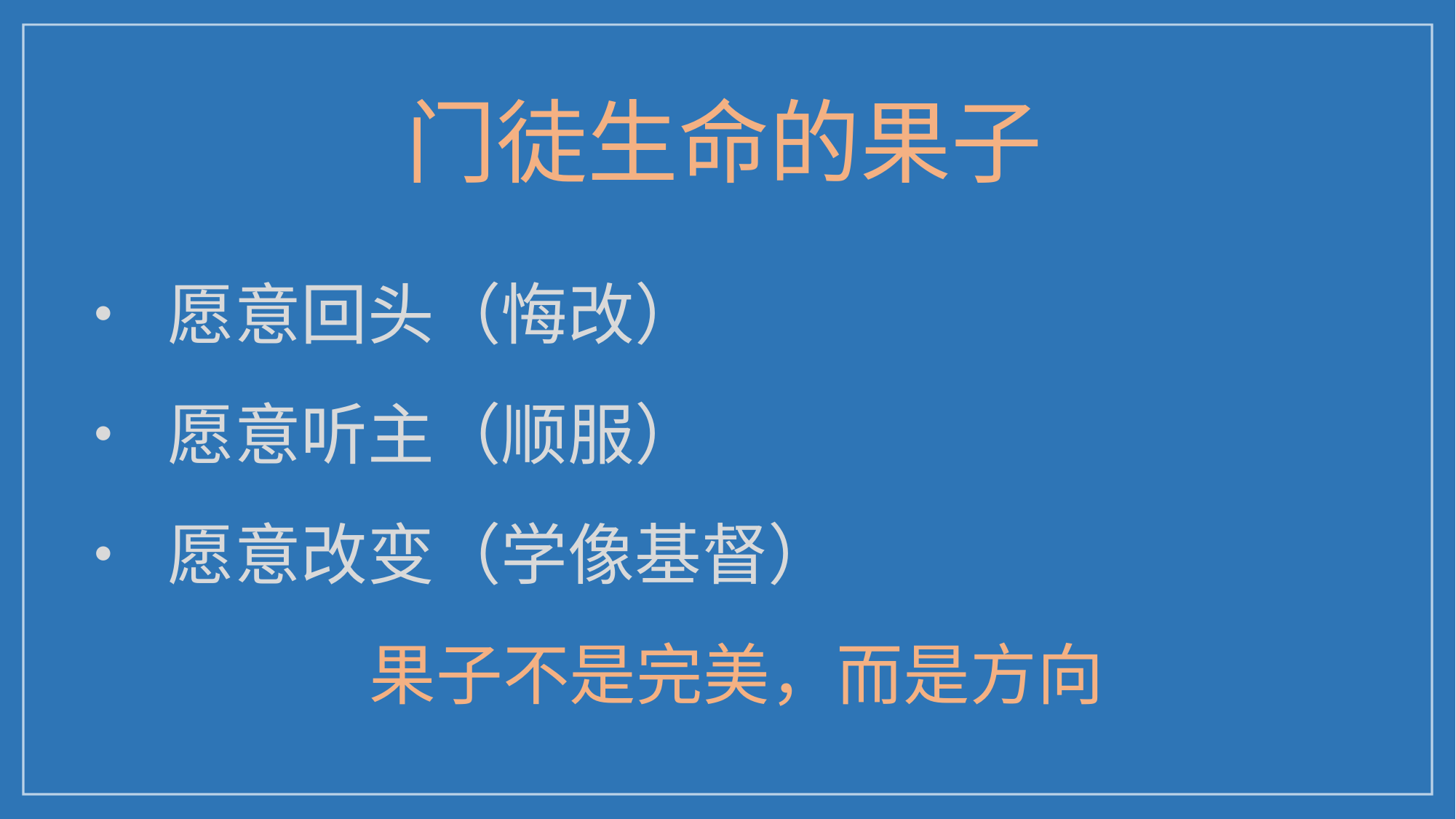

门徒生命的果子
• 愿意回头（悔改）
• 愿意听主（顺服）
• 愿意改变（学像基督）
果子不是完美，而是方向